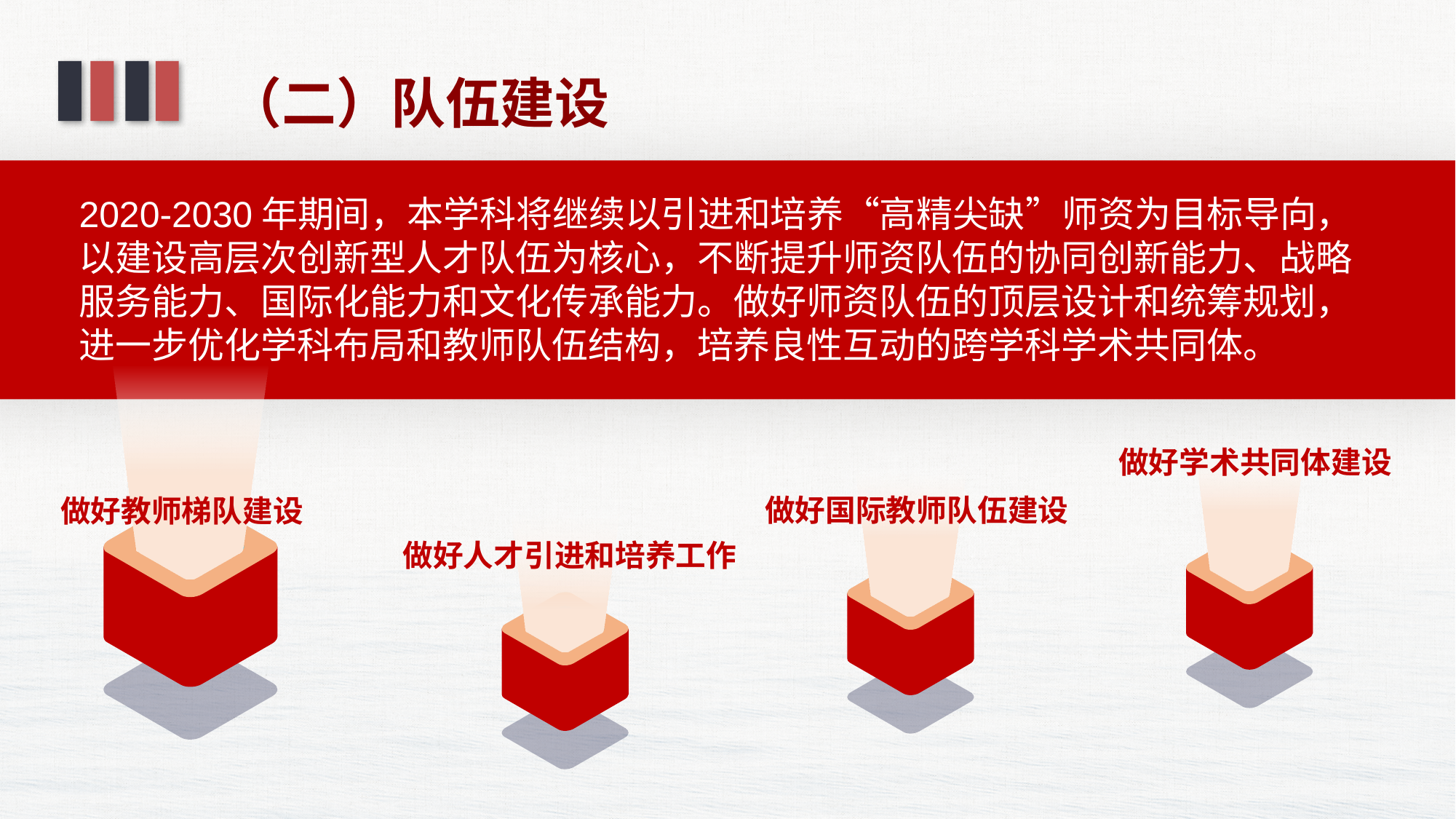

（二）队伍建设

2020-2030年期间，本学科将继续以引进和培养“高精尖缺”师资为目标导向，以建设高层次创新型人才队伍为核心，不断提升师资队伍的协同创新能力、战略服务能力、国际化能力和文化传承能力。做好师资队伍的顶层设计和统筹规划，进一步优化学科布局和教师队伍结构，培养良性互动的跨学科学术共同体。

做好学术共同体建设

做好国际教师队伍建设
做好教师梯队建设

做好人才引进和培养工作